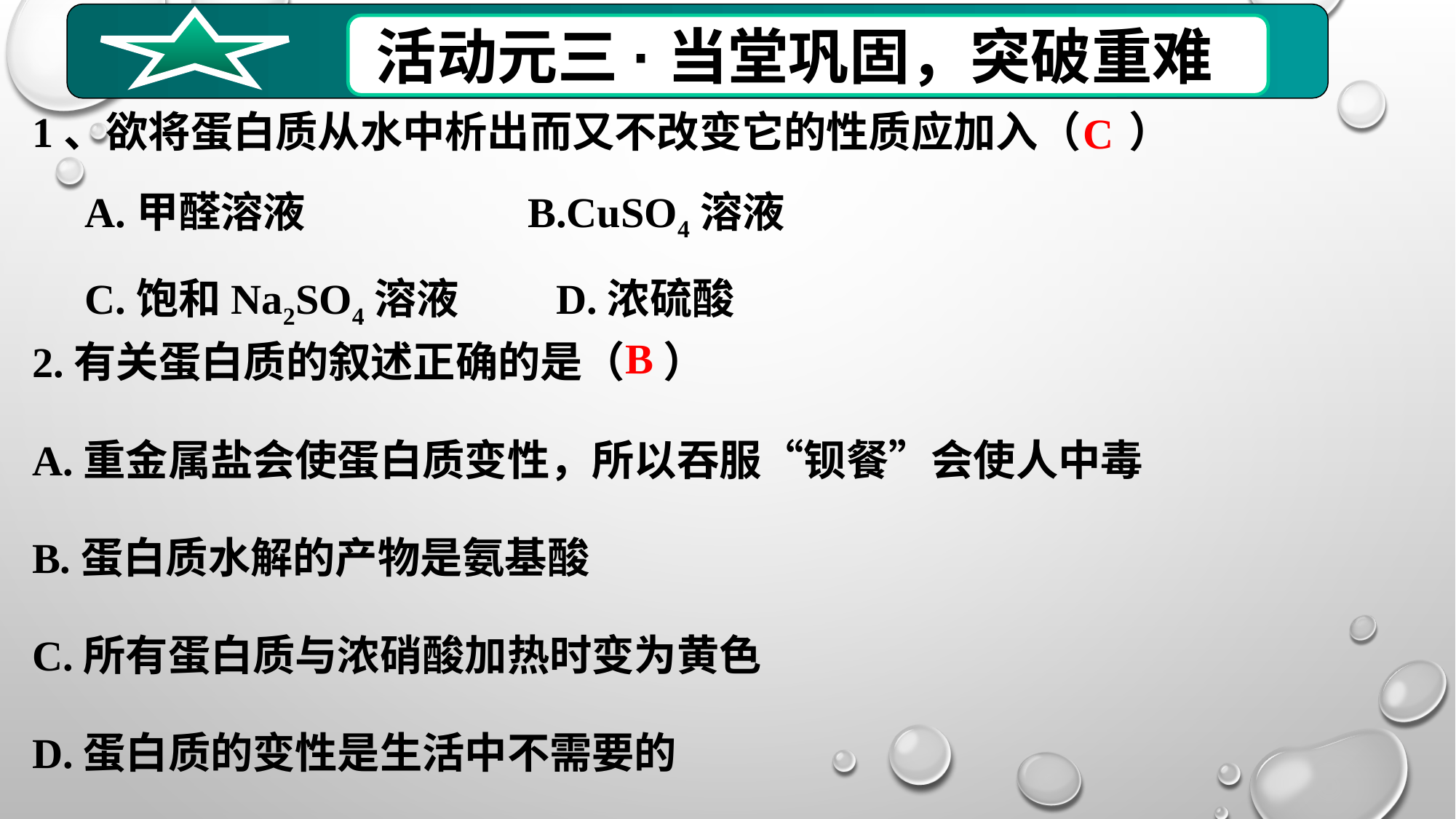

活动元三·当堂巩固，突破重难
1、欲将蛋白质从水中析出而又不改变它的性质应加入（     ）
     A.甲醛溶液                      B.CuSO4溶液
     C.饱和Na2SO4溶液         D.浓硫酸

C
2.有关蛋白质的叙述正确的是（    ）
A.重金属盐会使蛋白质变性，所以吞服“钡餐”会使人中毒
B.蛋白质水解的产物是氨基酸
C.所有蛋白质与浓硝酸加热时变为黄色
D.蛋白质的变性是生活中不需要的
B